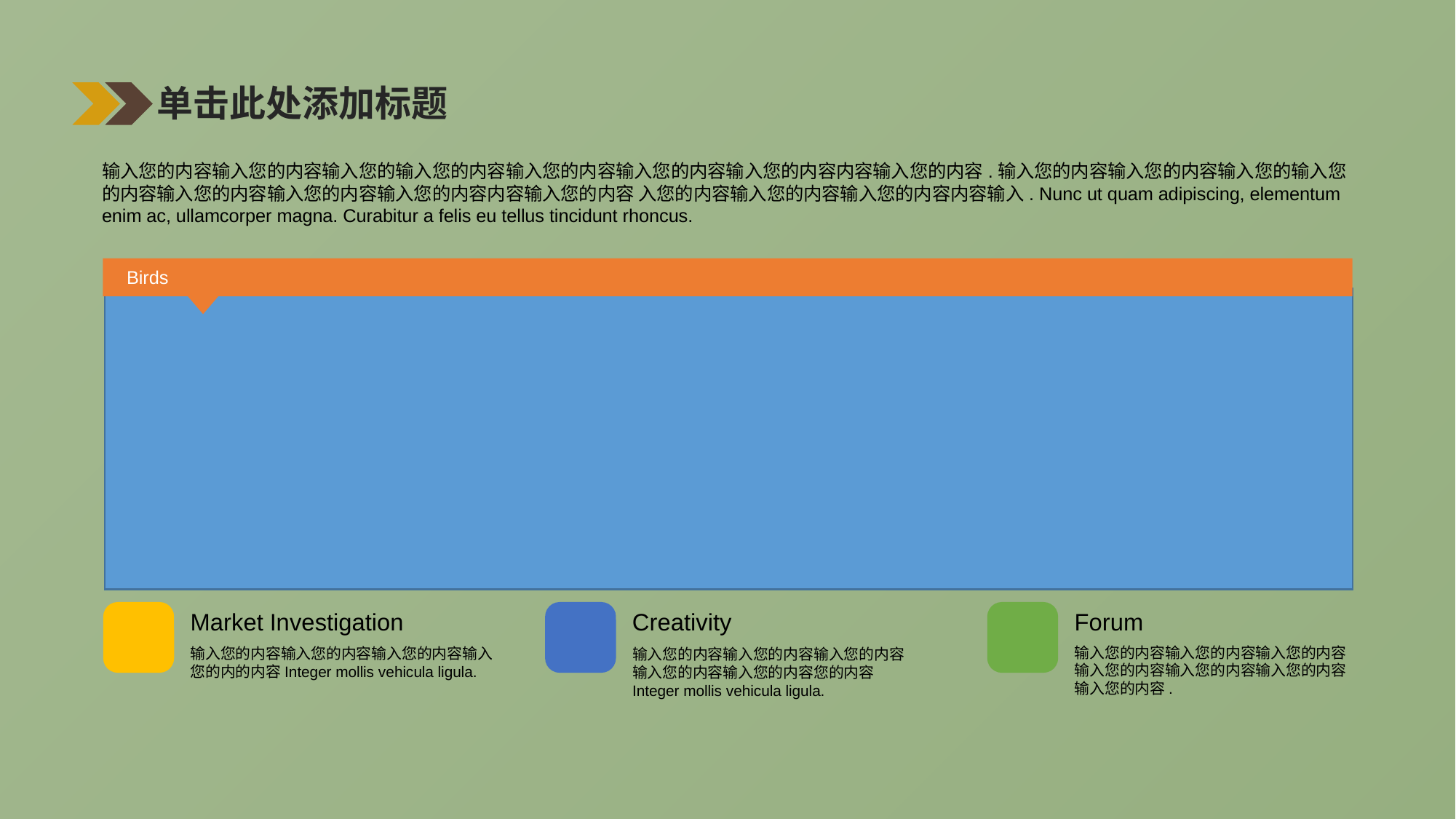

单击此处添加标题

输入您的内容输入您的内容输入您的输入您的内容输入您的内容输入您的内容输入您的内容内容输入您的内容.输入您的内容输入您的内容输入您的输入您的内容输入您的内容输入您的内容输入您的内容内容输入您的内容 入您的内容输入您的内容输入您的内容内容输入. Nunc ut quam adipiscing, elementum enim ac, ullamcorper magna. Curabitur a felis eu tellus tincidunt rhoncus.

Birds

Creativity
输入您的内容输入您的内容输入您的内容输入您的内容输入您的内容您的内容Integer mollis vehicula ligula.
Forum
输入您的内容输入您的内容输入您的内容输入您的内容输入您的内容输入您的内容输入您的内容.
Market Investigation
输入您的内容输入您的内容输入您的内容输入您的内的内容Integer mollis vehicula ligula.